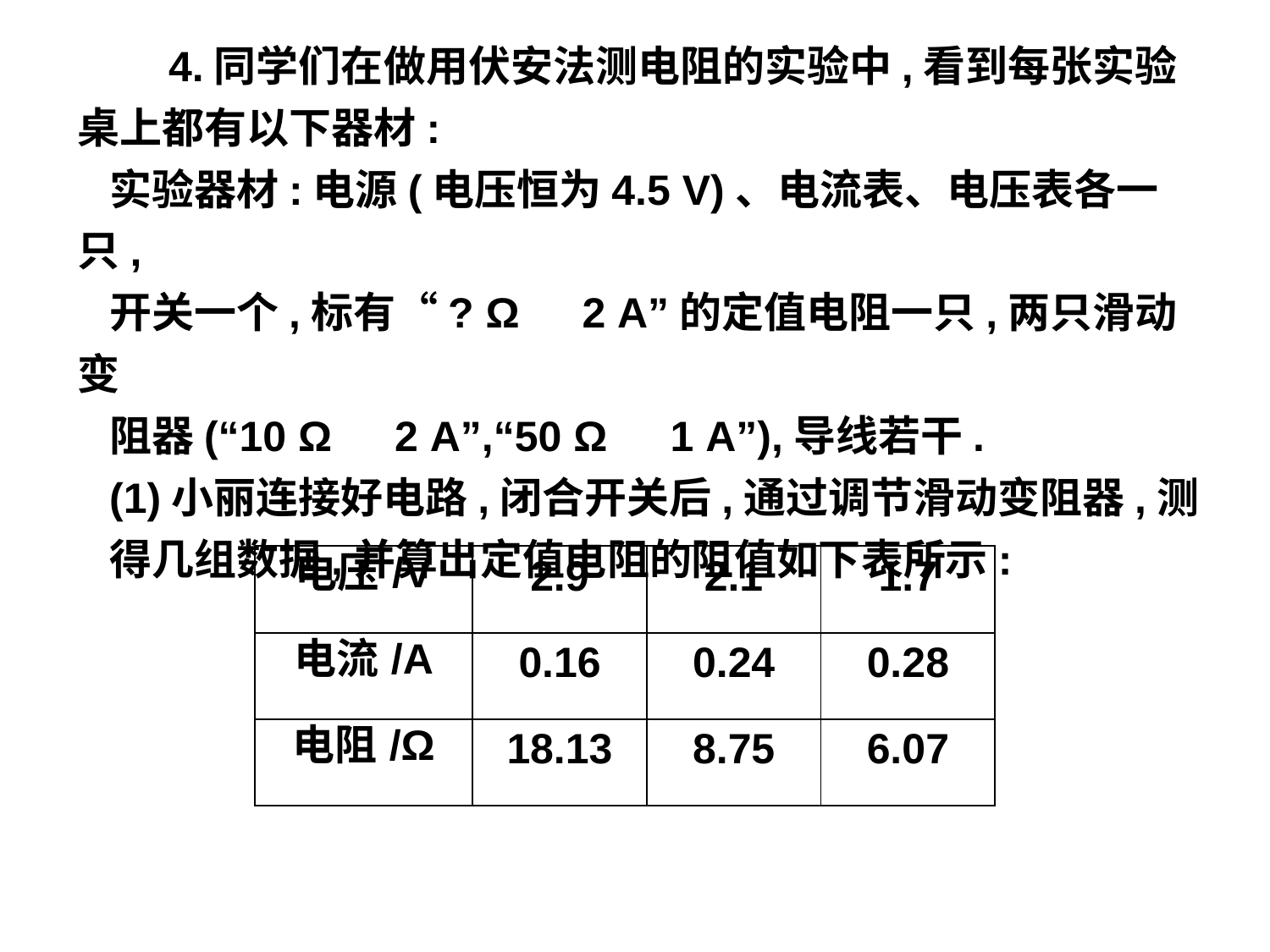

4.同学们在做用伏安法测电阻的实验中,看到每张实验桌上都有以下器材:
实验器材:电源(电压恒为4.5 V)、电流表、电压表各一只,
开关一个,标有“? Ω　2 A”的定值电阻一只,两只滑动变
阻器(“10 Ω　2 A”,“50 Ω　1 A”),导线若干.
(1)小丽连接好电路,闭合开关后,通过调节滑动变阻器,测
得几组数据,并算出定值电阻的阻值如下表所示:

| 电压/V | 2.9 | 2.1 | 1.7 |
| --- | --- | --- | --- |
| 电流/A | 0.16 | 0.24 | 0.28 |
| 电阻/Ω | 18.13 | 8.75 | 6.07 |